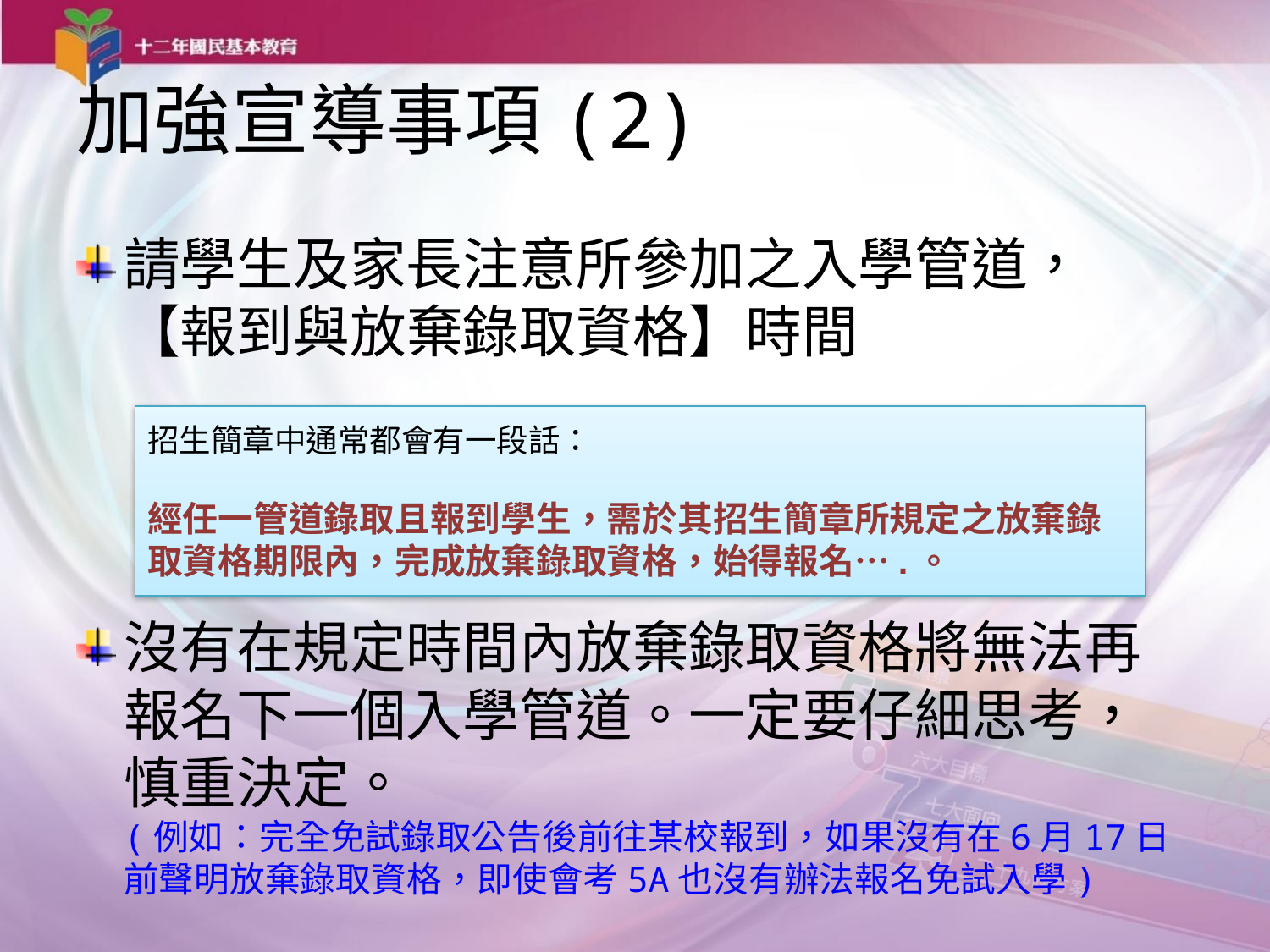

# 加強宣導事項(2)
請學生及家長注意所參加之入學管道，【報到與放棄錄取資格】時間

沒有在規定時間內放棄錄取資格將無法再報名下一個入學管道。一定要仔細思考，慎重決定。
(例如：完全免試錄取公告後前往某校報到，如果沒有在6月17日前聲明放棄錄取資格，即使會考5A也沒有辦法報名免試入學)

招生簡章中通常都會有一段話：

經任一管道錄取且報到學生，需於其招生簡章所規定之放棄錄取資格期限內，完成放棄錄取資格，始得報名….。